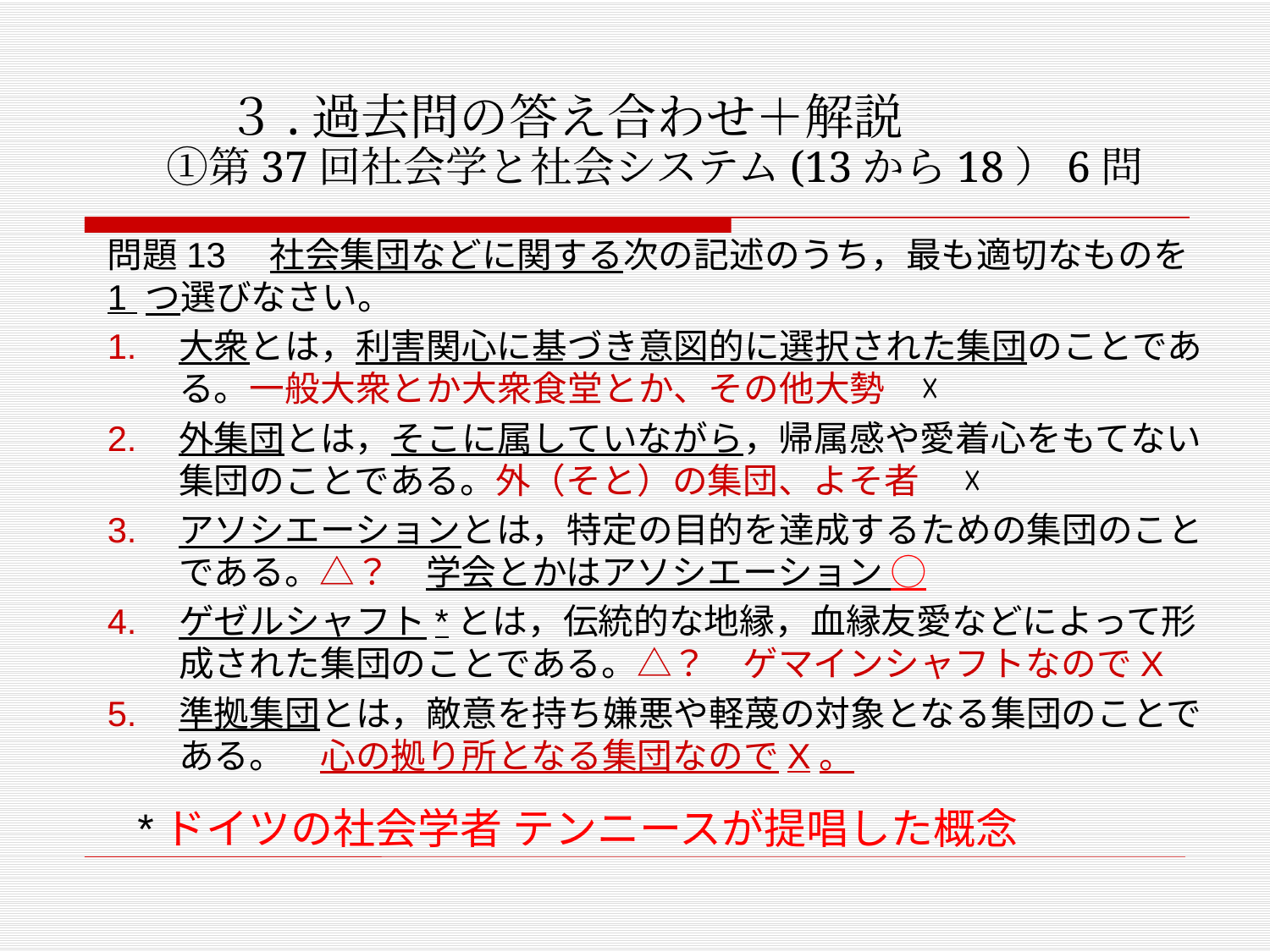

# ３.過去問の答え合わせ＋解説 ①第37回社会学と社会システム(13から18）6問
問題13　社会集団などに関する次の記述のうち，最も適切なものを1 つ選びなさい。
大衆とは，利害関心に基づき意図的に選択された集団のことである。一般大衆とか大衆食堂とか、その他大勢　☓
外集団とは，そこに属していながら，帰属感や愛着心をもてない集団のことである。外（そと）の集団、よそ者　 ☓
アソシエーションとは，特定の目的を達成するための集団のことである。△？　学会とかはアソシエーション ◯
ゲゼルシャフト*とは，伝統的な地縁，血縁友愛などによって形成された集団のことである。△？　ゲマインシャフトなのでX
準拠集団とは，敵意を持ち嫌悪や軽蔑の対象となる集団のことである。　心の拠り所となる集団なのでX。
*ドイツの社会学者 テンニースが提唱した概念